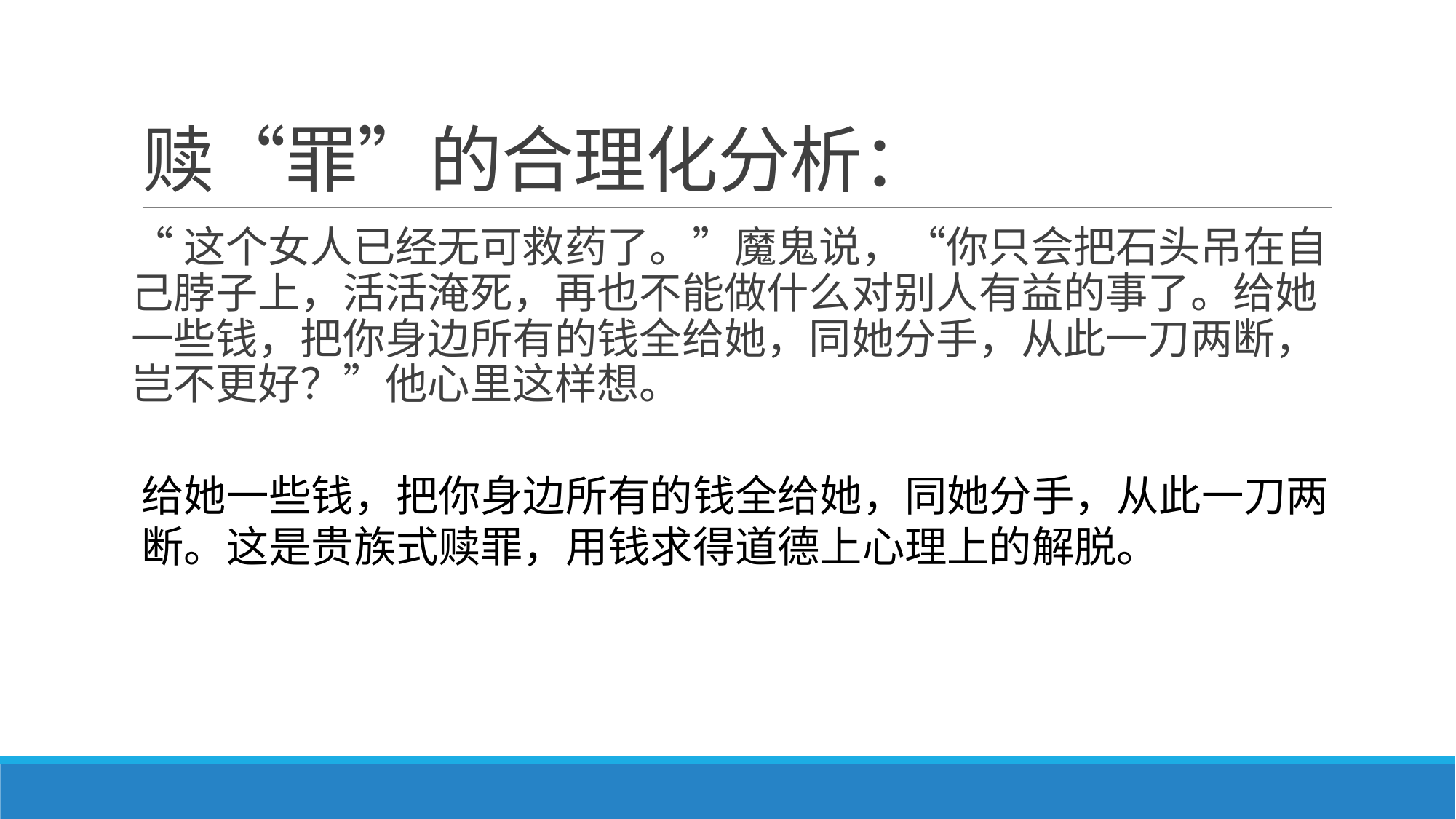

# 赎“罪”的合理化分析：
“这个女人已经无可救药了。”魔鬼说，“你只会把石头吊在自己脖子上，活活淹死，再也不能做什么对别人有益的事了。给她一些钱，把你身边所有的钱全给她，同她分手，从此一刀两断，岂不更好？”他心里这样想。
给她一些钱，把你身边所有的钱全给她，同她分手，从此一刀两断。这是贵族式赎罪，用钱求得道德上心理上的解脱。